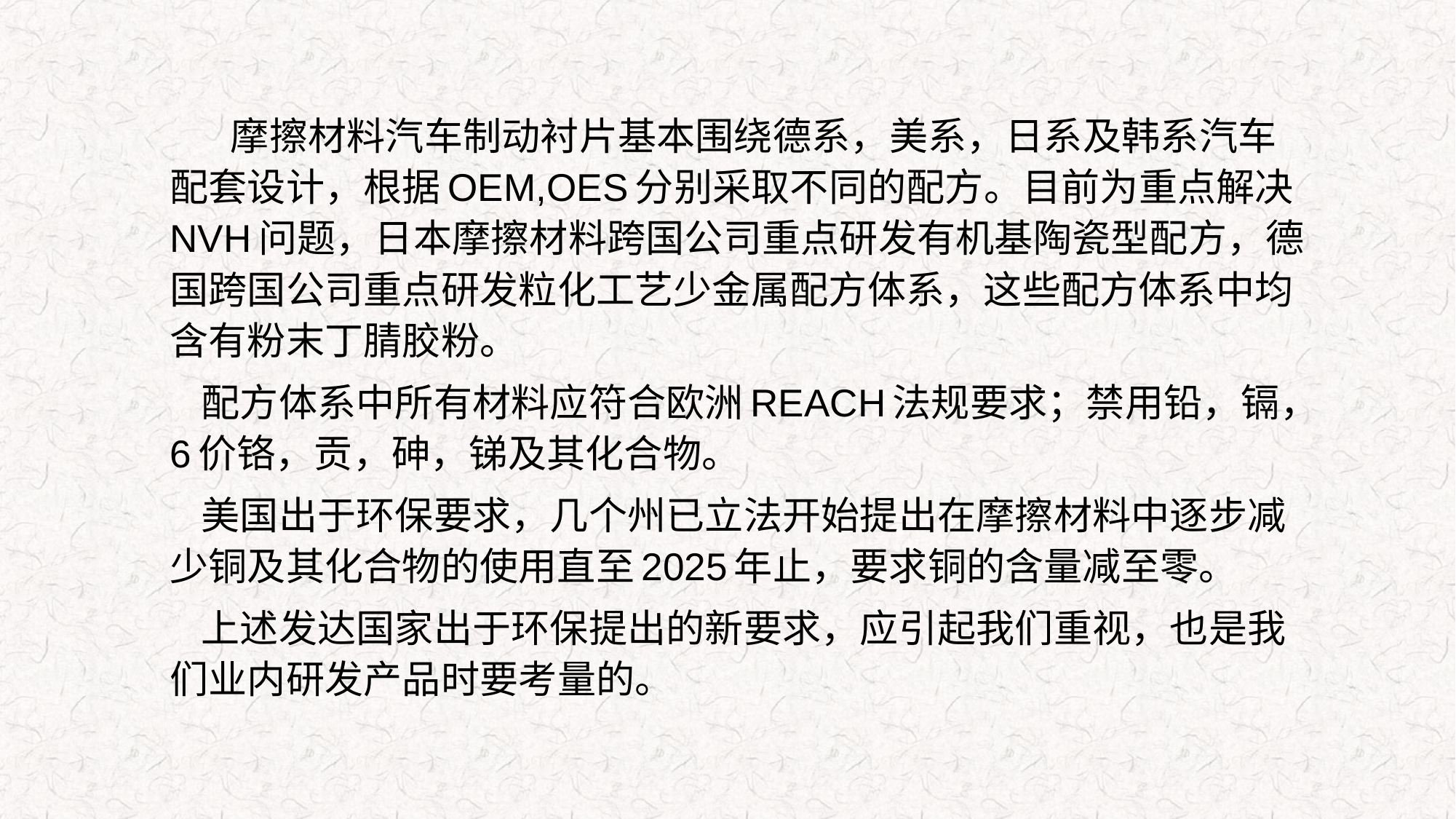

摩擦材料汽车制动衬片基本围绕德系，美系，日系及韩系汽车配套设计，根据OEM,OES分别采取不同的配方。目前为重点解决NVH问题，日本摩擦材料跨国公司重点研发有机基陶瓷型配方，德国跨国公司重点研发粒化工艺少金属配方体系，这些配方体系中均含有粉末丁腈胶粉。
      配方体系中所有材料应符合欧洲REACH法规要求；禁用铅，镉，6价铬，贡，砷，锑及其化合物。
      美国出于环保要求，几个州已立法开始提出在摩擦材料中逐步减少铜及其化合物的使用直至2025年止，要求铜的含量减至零。
      上述发达国家出于环保提出的新要求，应引起我们重视，也是我们业内研发产品时要考量的。